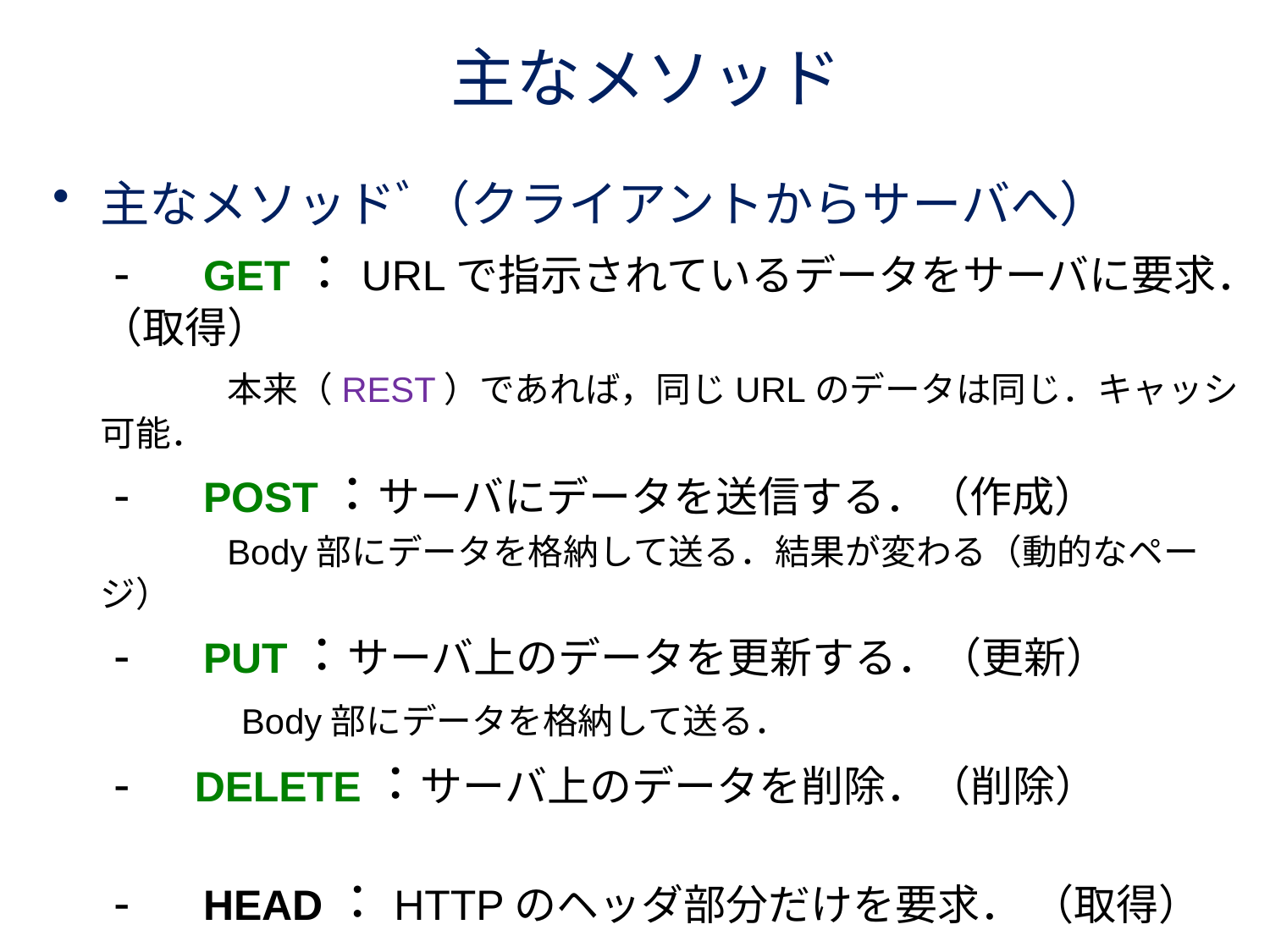

# 主なメソッド
主なメソッドﾞ（クライアントからサーバへ）
　-　GET：URLで指示されているデータをサーバに要求．（取得）
　　	本来（REST）であれば，同じURLのデータは同じ．キャッシ可能．
　-　POST：サーバにデータを送信する．（作成）
		Body部にデータを格納して送る．結果が変わる（動的なページ）
　-　PUT：サーバ上のデータを更新する．（更新）
　　　　 Body部にデータを格納して送る．
　-　DELETE：サーバ上のデータを削除．（削除）

　-　HEAD：HTTPのヘッダ部分だけを要求． （取得）

                           REST: http://yohei-y.blogspot.com/2005/04/rest_23.html